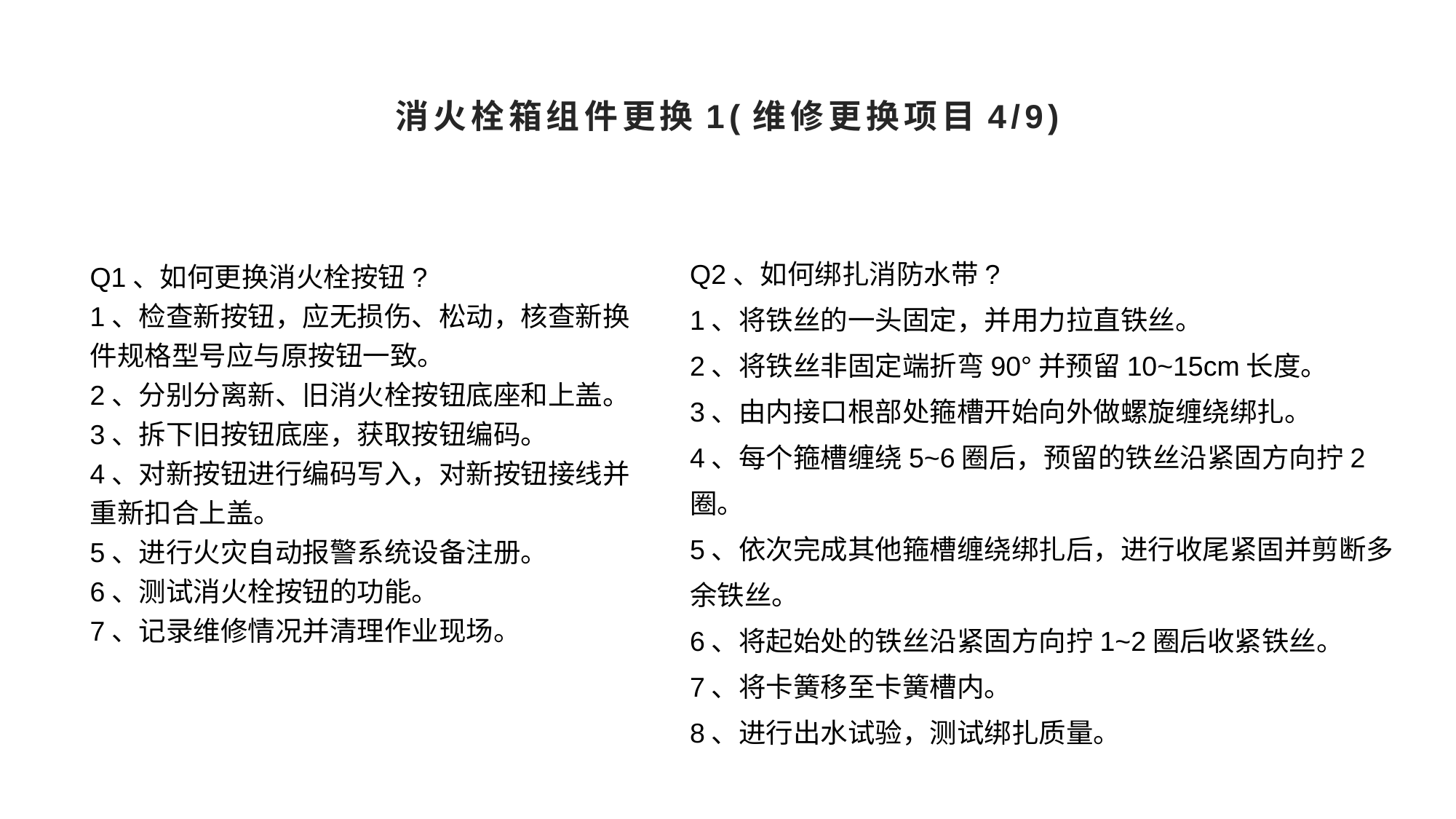

# 消火栓箱组件更换1(维修更换项目4/9)
Q2、如何绑扎消防水带?
1、将铁丝的一头固定，并用力拉直铁丝。
2、将铁丝非固定端折弯90°并预留10~15cm长度。
3、由内接口根部处箍槽开始向外做螺旋缠绕绑扎。
4、每个箍槽缠绕5~6圈后，预留的铁丝沿紧固方向拧2圈。
5、依次完成其他箍槽缠绕绑扎后，进行收尾紧固并剪断多余铁丝。
6、将起始处的铁丝沿紧固方向拧1~2圈后收紧铁丝。
7、将卡簧移至卡簧槽内。
8、进行出水试验，测试绑扎质量。
Q1、如何更换消火栓按钮?
1、检查新按钮，应无损伤、松动，核查新换件规格型号应与原按钮一致。
2、分别分离新、旧消火栓按钮底座和上盖。
3、拆下旧按钮底座，获取按钮编码。
4、对新按钮进行编码写入，对新按钮接线并重新扣合上盖。
5、进行火灾自动报警系统设备注册。
6、测试消火栓按钮的功能。
7、记录维修情况并清理作业现场。
19